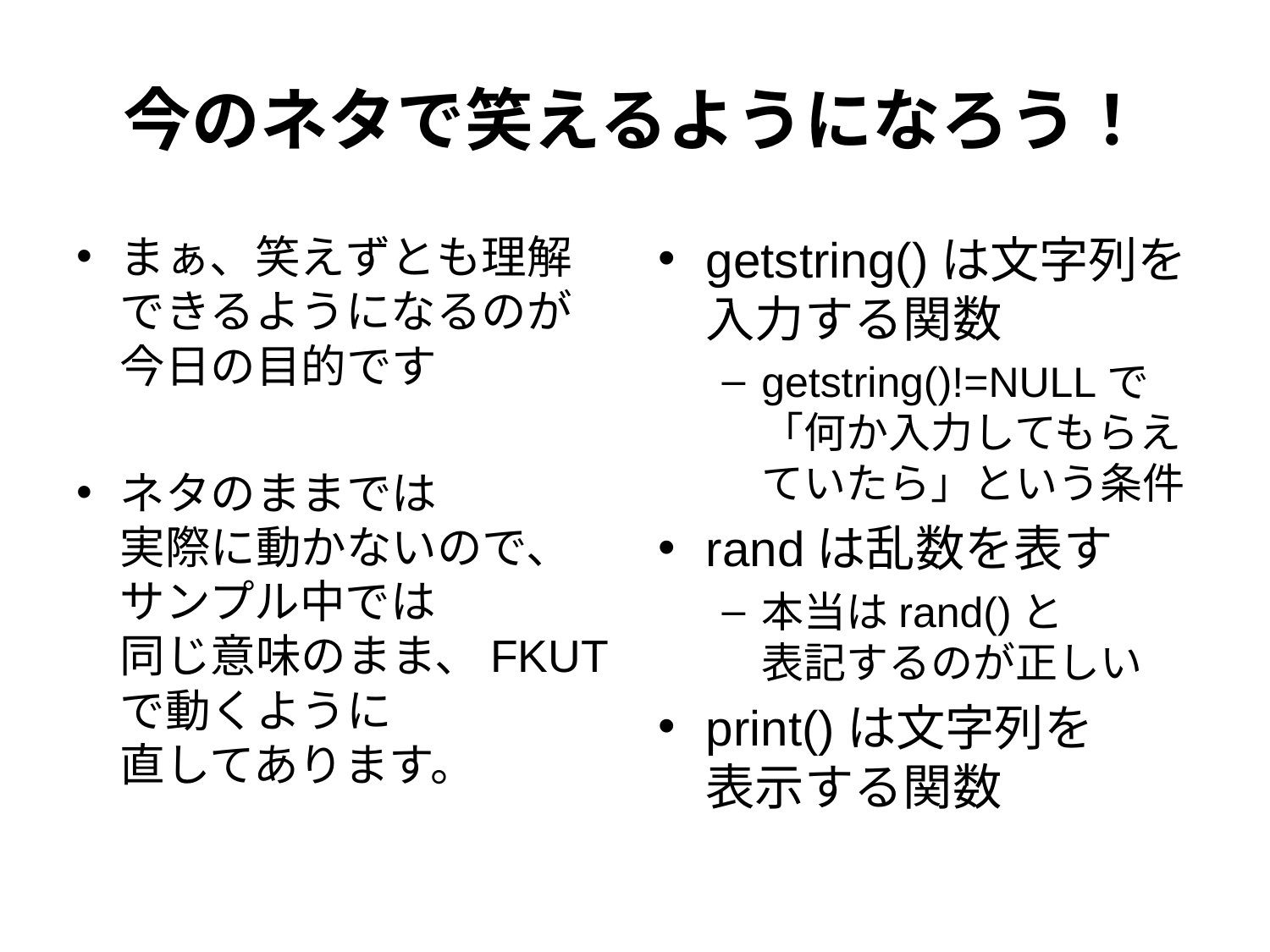

# 今のネタで笑えるようになろう！
まぁ、笑えずとも理解できるようになるのが今日の目的です

ネタのままでは
実際に動かないので、
サンプル中では
同じ意味のまま、FKUTで動くように
直してあります。
getstring()は文字列を入力する関数
getstring()!=NULLで「何か入力してもらえていたら」という条件
randは乱数を表す
本当はrand()と
表記するのが正しい
print()は文字列を
表示する関数